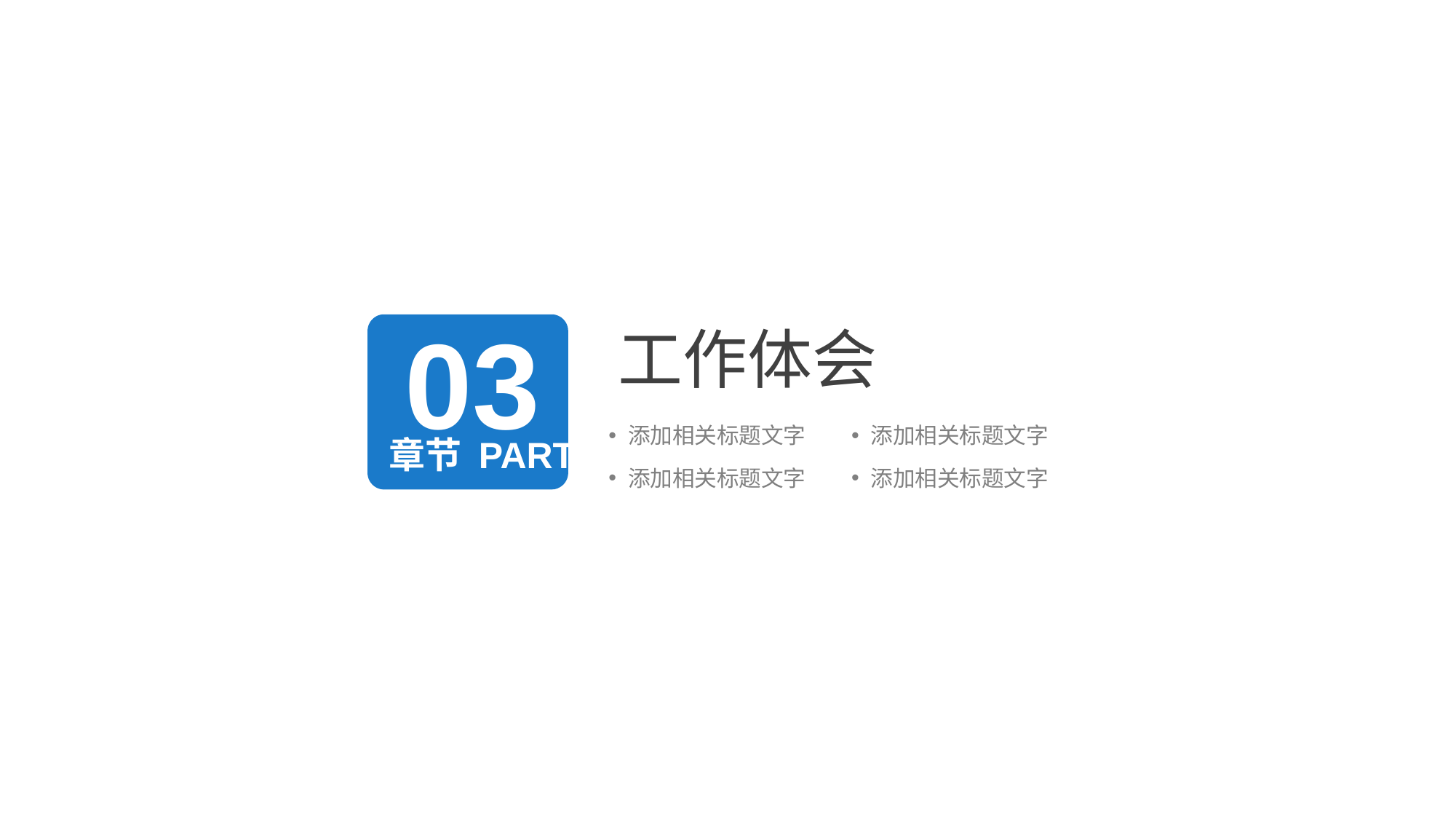

03

章节 PART
工作体会
添加相关标题文字
添加相关标题文字
添加相关标题文字
添加相关标题文字